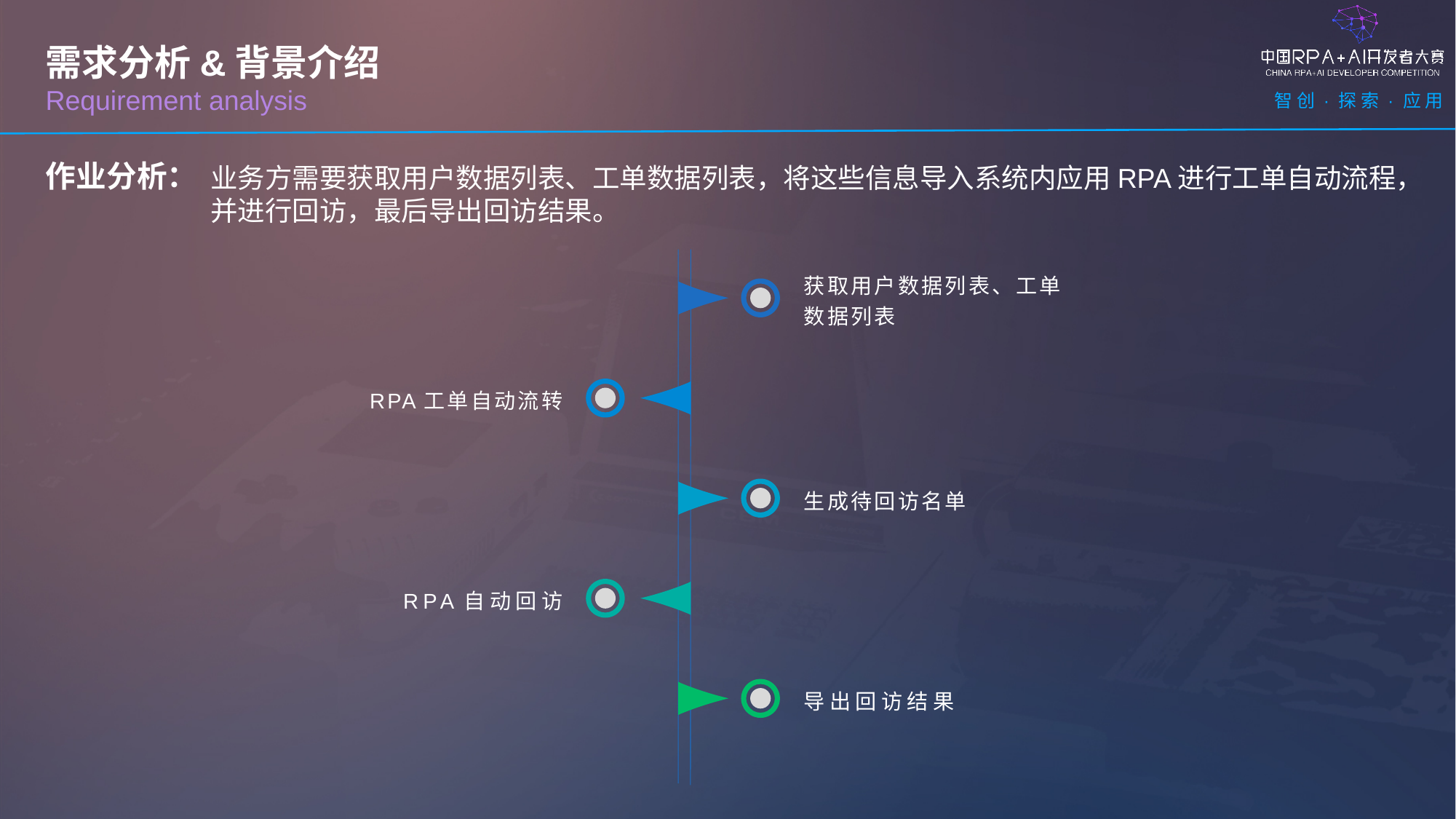

需求分析&背景介绍
Requirement analysis
作业分析：
业务方需要获取用户数据列表、工单数据列表，将这些信息导入系统内应用RPA进行工单自动流程，并进行回访，最后导出回访结果。
获取用户数据列表、工单数据列表

RPA工单自动流转

生成待回访名单

RPA自动回访

导出回访结果